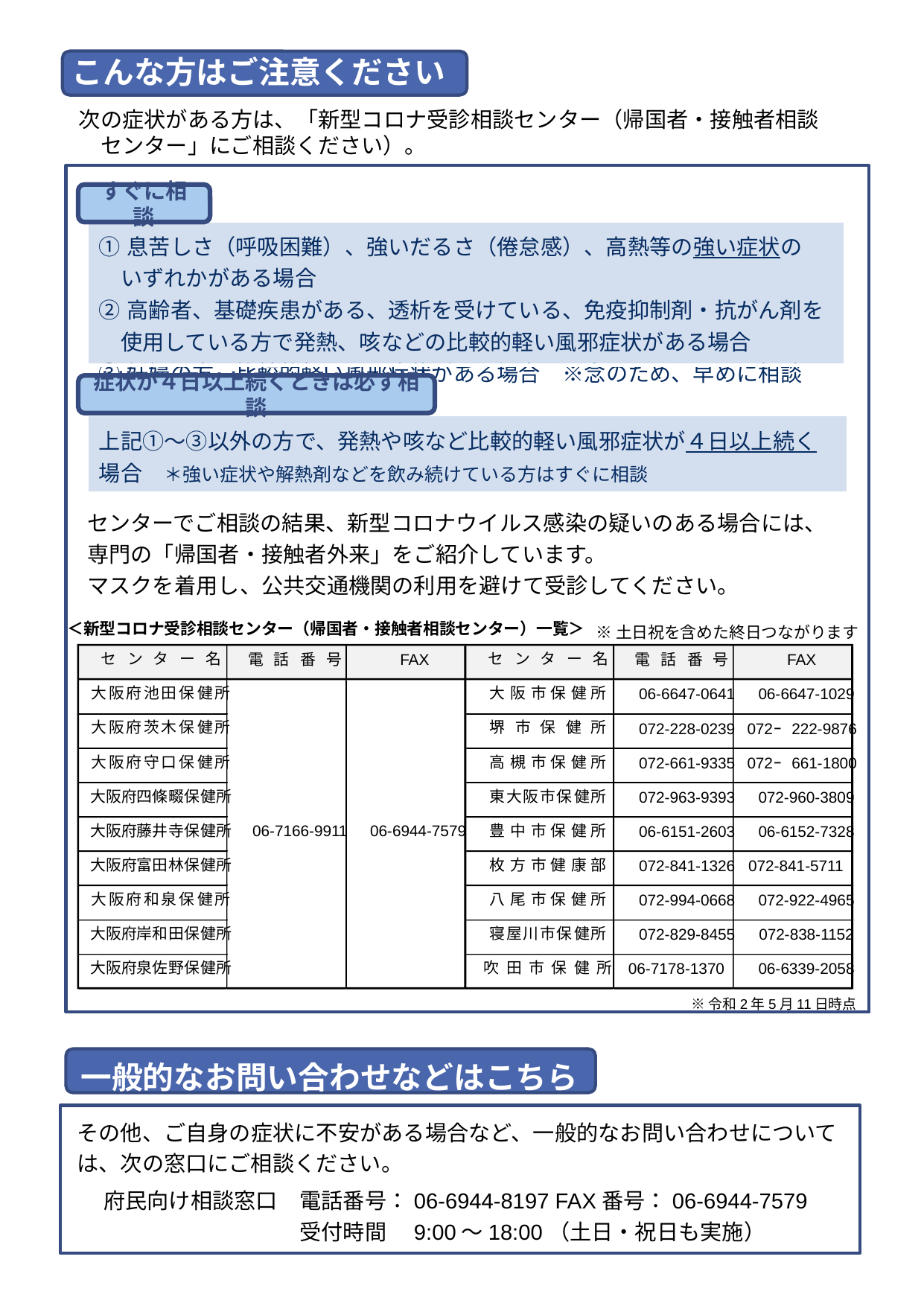

こんな方はご注意ください

次の症状がある方は、「新型コロナ受診相談センター（帰国者・接触者相談　センター」にご相談ください）。

すぐに相談
| ①息苦しさ（呼吸困難）、強いだるさ（倦怠感）、高熱等の強い症状の 　いずれかがある場合 ②高齢者、基礎疾患がある、透析を受けている、免疫抑制剤・抗がん剤を 　使用している方で発熱、咳などの比較的軽い風邪症状がある場合 ③妊婦の方　比較的軽い風邪症状がある場合　※念のため、早めに相談 |
| --- |
症状が４日以上続くときは必ず相談
| 上記①～③以外の方で、発熱や咳など比較的軽い風邪症状が４日以上続く 場合　＊強い症状や解熱剤などを飲み続けている方はすぐに相談 |
| --- |
　センターでご相談の結果、新型コロナウイルス感染の疑いのある場合には、
　専門の「帰国者・接触者外来」をご紹介しています。
　マスクを着用し、公共交通機関の利用を避けて受診してください。
※土日祝を含めた終日つながります
＜新型コロナ受診相談センター（帰国者・接触者相談センター）一覧＞

セ
ン
タ
ー
名
セ
ン
タ
ー
名
電
話
番
号
FAX
電
話
番
号
FAX

大
阪
府
池
田
保
健
所
大
阪
市
保
健
所
06-6647-0641
06-6647-1029

大
阪
府
茨
木
保
健
所
堺
市
保
健
所
072-228-0239
072
ｰ
222-9876

大
阪
府
守
口
保
健
所
高
槻
市
保
健
所
072-661-9335
072
ｰ
661-1800

大
阪
府
四
條
畷
保
健
所
東
大
阪
市
保
健
所
072-963-9393
072-960-3809
大
阪
府
藤
井
寺
保
健
所
06-7166-9911
06-6944-7579
豊
中
市
保
健
所
06-6151-2603
06-6152-7328
大
阪
府
富
田
林
保
健
所
枚
方
市
健
康
部
072-841-1326
072-841-5711
大
阪
府
和
泉
保
健
所
八
尾
市
保
健
所
072-994-0668
072-922-4965
大
阪
府
岸
和
田
保
健
所
寝
屋
川
市
保
健
所
072-829-8455
072-838-1152
大
阪
府
泉
佐
野
保
健
所
吹
田
市
保
健
所
06-7178-1370
06-6339-2058

※令和2年5月11日時点

一般的なお問い合わせなどはこちら

その他、ご自身の症状に不安がある場合など、一般的なお問い合わせについては、次の窓口にご相談ください。
　府民向け相談窓口　電話番号：06-6944-8197 FAX番号：06-6944-7579
　　　　　　　　　　受付時間　9:00～18:00（土日・祝日も実施）